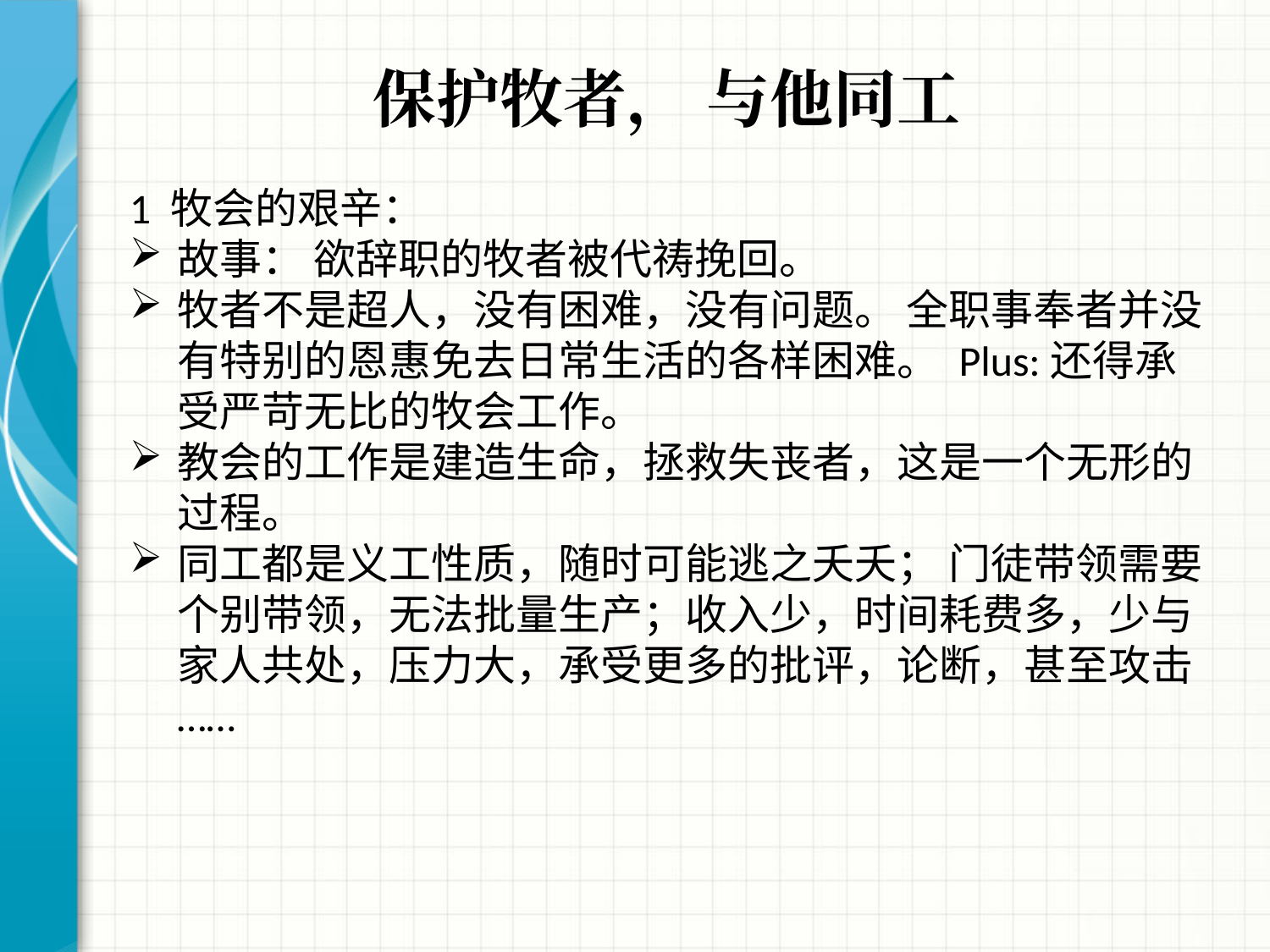

# 保护牧者， 与他同工

1 牧会的艰辛：
故事： 欲辞职的牧者被代祷挽回。
牧者不是超人，没有困难，没有问题。 全职事奉者并没有特别的恩惠免去日常生活的各样困难。 Plus:还得承受严苛无比的牧会工作。
教会的工作是建造生命，拯救失丧者，这是一个无形的过程。
同工都是义工性质，随时可能逃之夭夭； 门徒带领需要个别带领，无法批量生产；收入少，时间耗费多，少与家人共处，压力大，承受更多的批评，论断，甚至攻击……